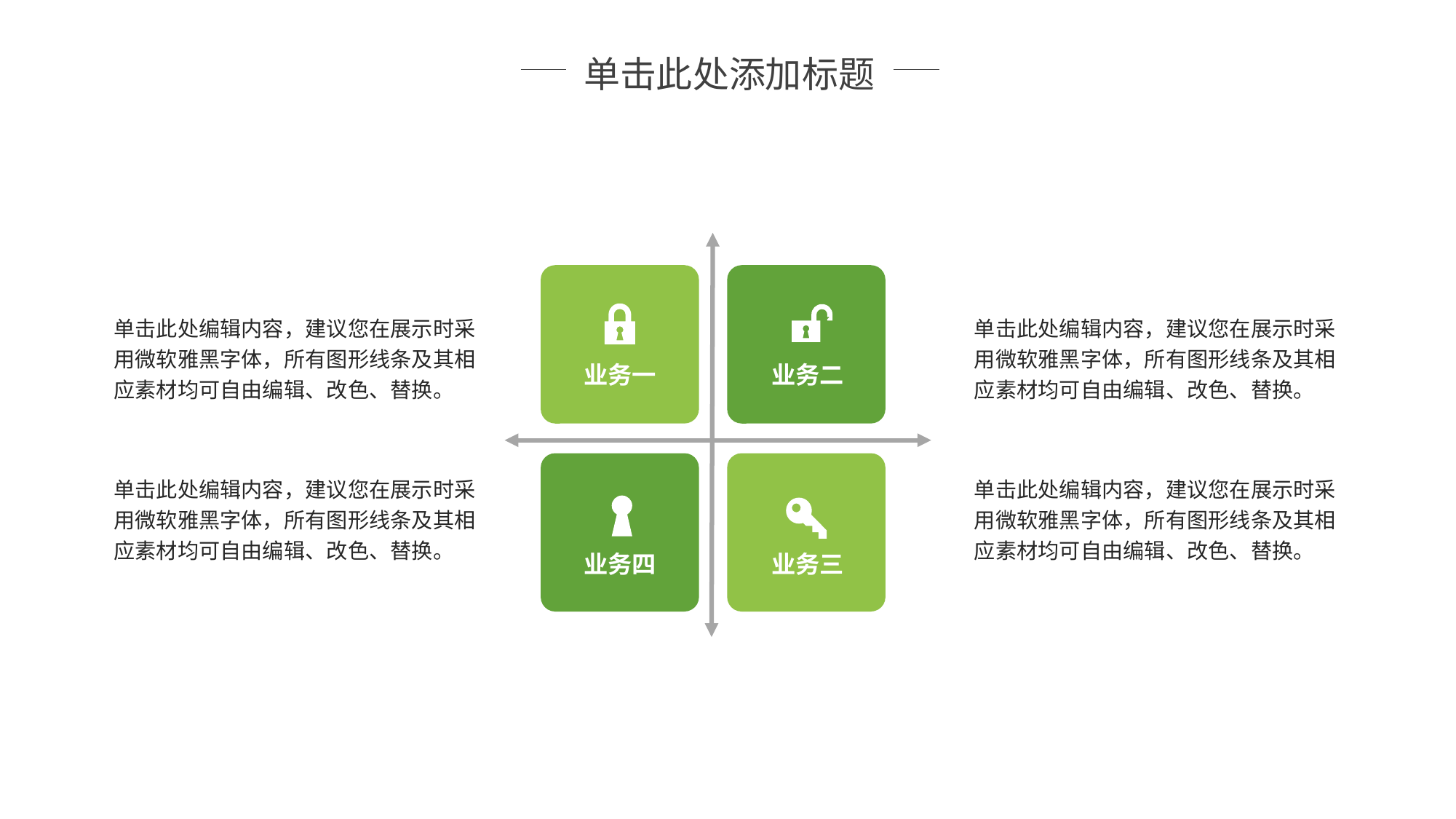

单击此处添加标题

单击此处编辑内容，建议您在展示时采用微软雅黑字体，所有图形线条及其相应素材均可自由编辑、改色、替换。
单击此处编辑内容，建议您在展示时采用微软雅黑字体，所有图形线条及其相应素材均可自由编辑、改色、替换。
业务二
业务一

单击此处编辑内容，建议您在展示时采用微软雅黑字体，所有图形线条及其相应素材均可自由编辑、改色、替换。
单击此处编辑内容，建议您在展示时采用微软雅黑字体，所有图形线条及其相应素材均可自由编辑、改色、替换。

业务四
业务三